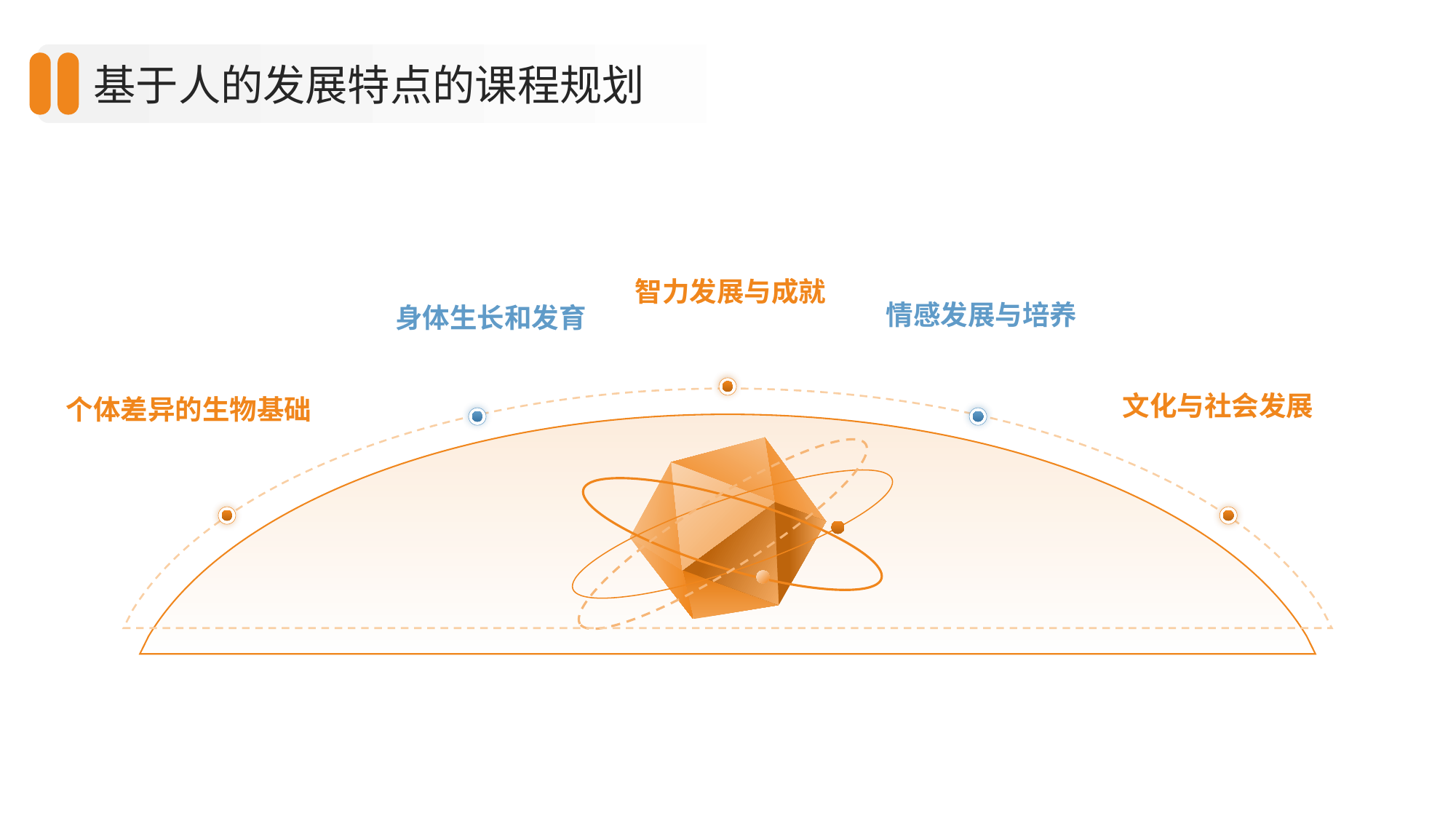

基于人的发展特点的课程规划
智力发展与成就

情感发展与培养
身体生长和发育

文化与社会发展

个体差异的生物基础

学生的身体健康和发育是课程规划的重要考虑因素。课程设计应包括体育活动和健康教育，以促进学生的全面发展。